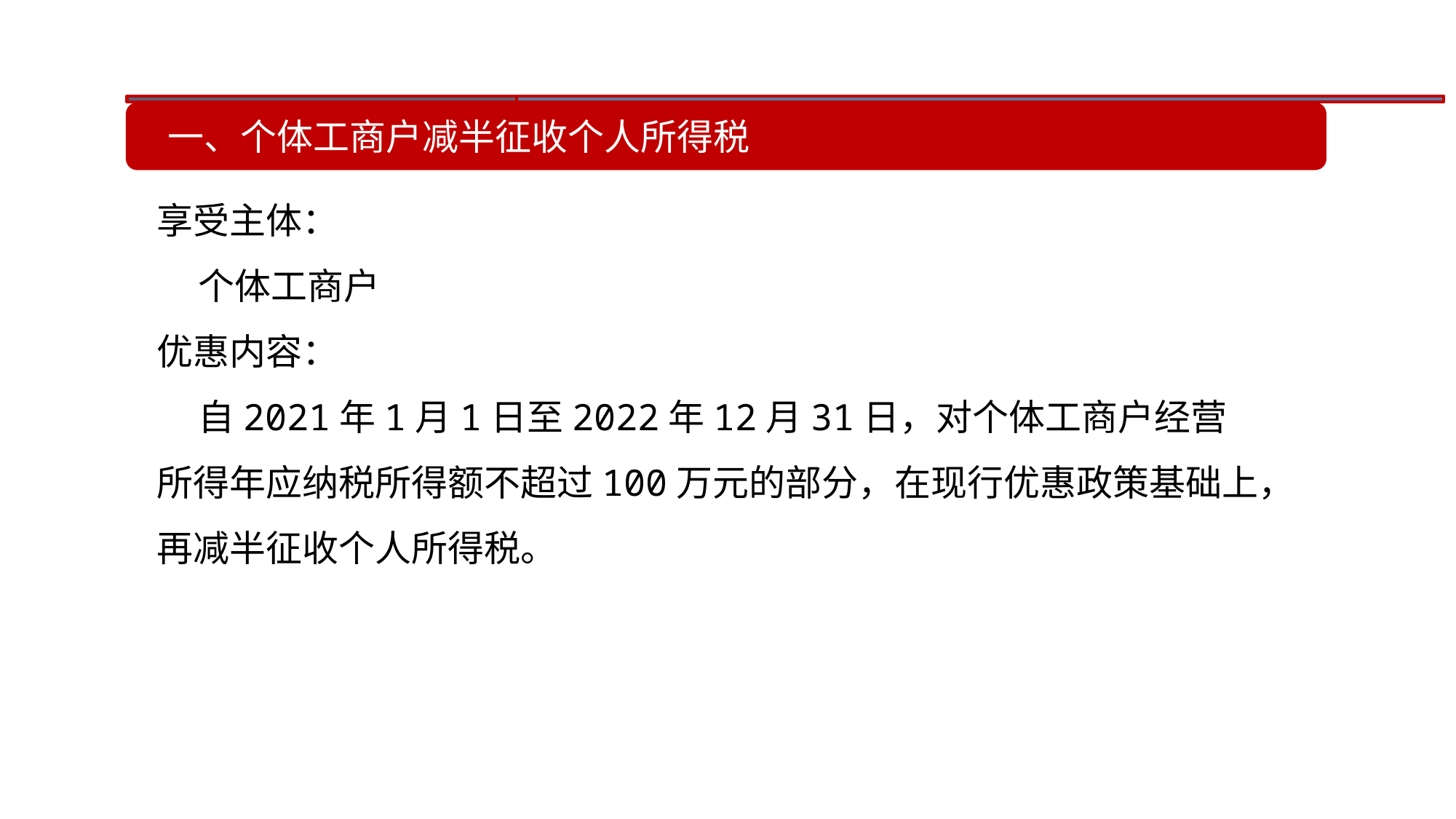

一、个体工商户减半征收个人所得税
享受主体：
    个体工商户
优惠内容：
    自2021年1月1日至2022年12月31日，对个体工商户经营所得年应纳税所得额不超过100万元的部分，在现行优惠政策基础上，再减半征收个人所得税。